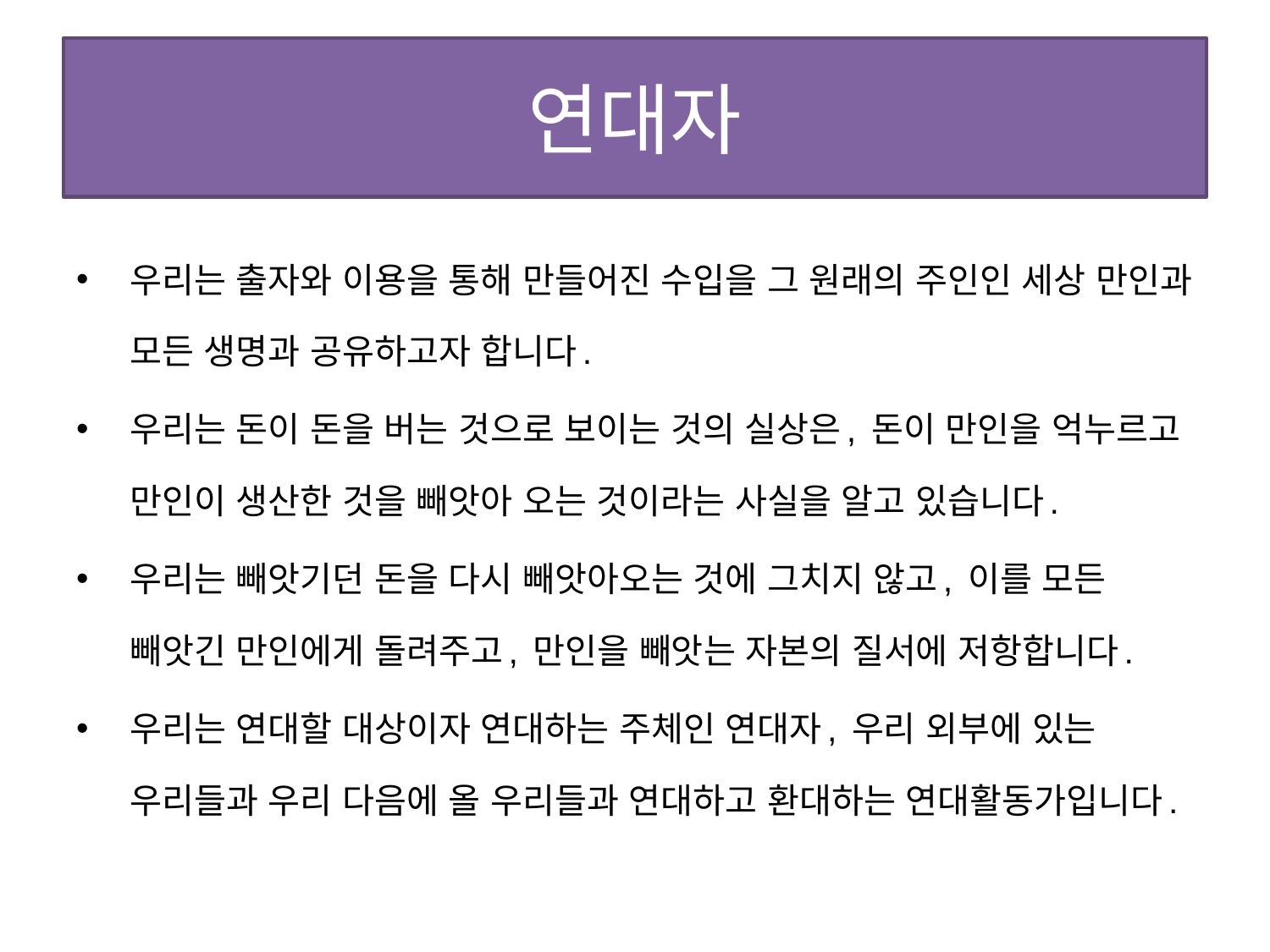

# 연대자
우리는 출자와 이용을 통해 만들어진 수입을 그 원래의 주인인 세상 만인과 모든 생명과 공유하고자 합니다.
우리는 돈이 돈을 버는 것으로 보이는 것의 실상은, 돈이 만인을 억누르고 만인이 생산한 것을 빼앗아 오는 것이라는 사실을 알고 있습니다.
우리는 빼앗기던 돈을 다시 빼앗아오는 것에 그치지 않고, 이를 모든 빼앗긴 만인에게 돌려주고, 만인을 빼앗는 자본의 질서에 저항합니다.
우리는 연대할 대상이자 연대하는 주체인 연대자, 우리 외부에 있는 우리들과 우리 다음에 올 우리들과 연대하고 환대하는 연대활동가입니다.